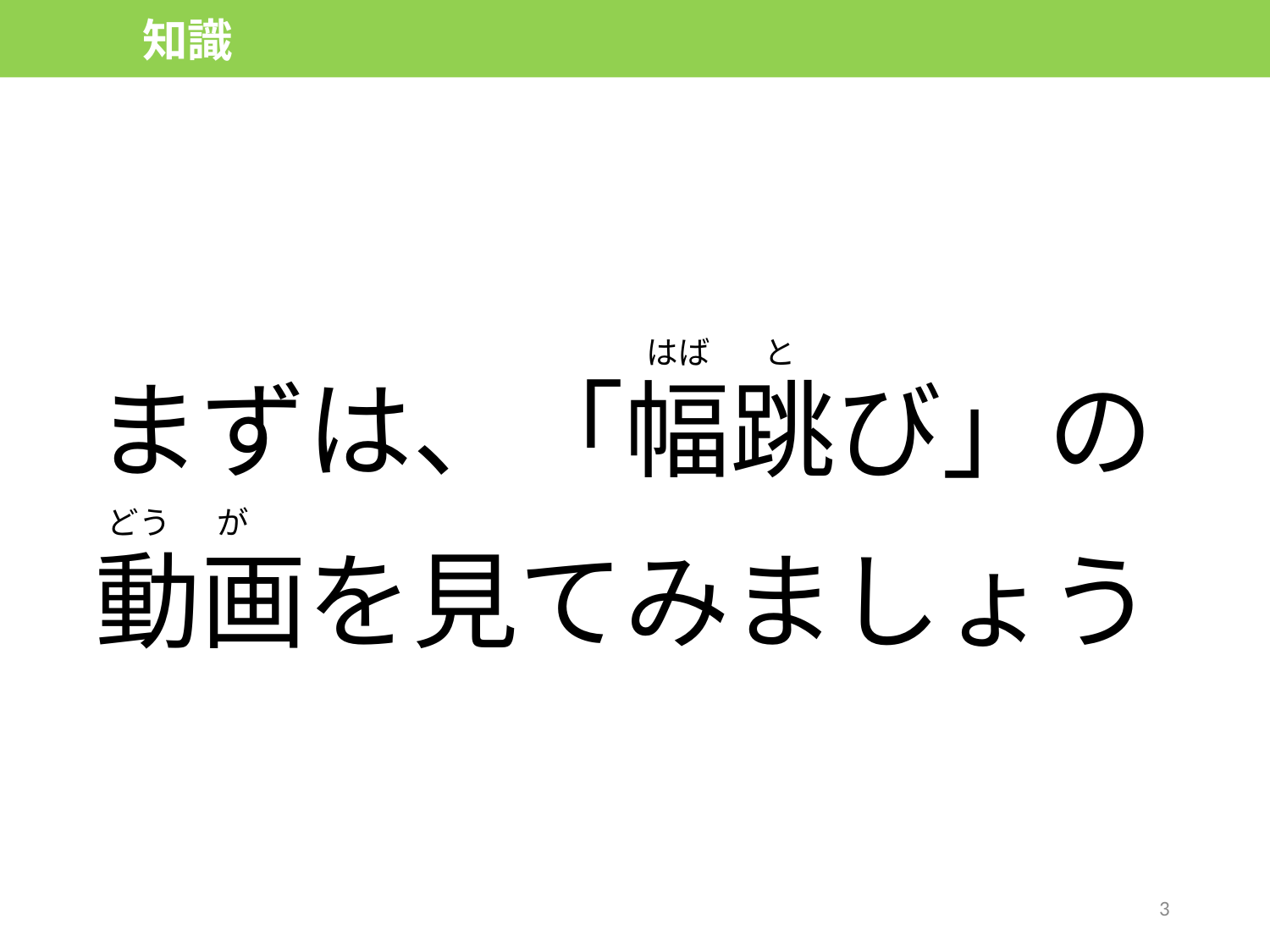

知識
まずは、「幅跳び」の

動画を見てみましょう
はば
と
どう 　 が
3